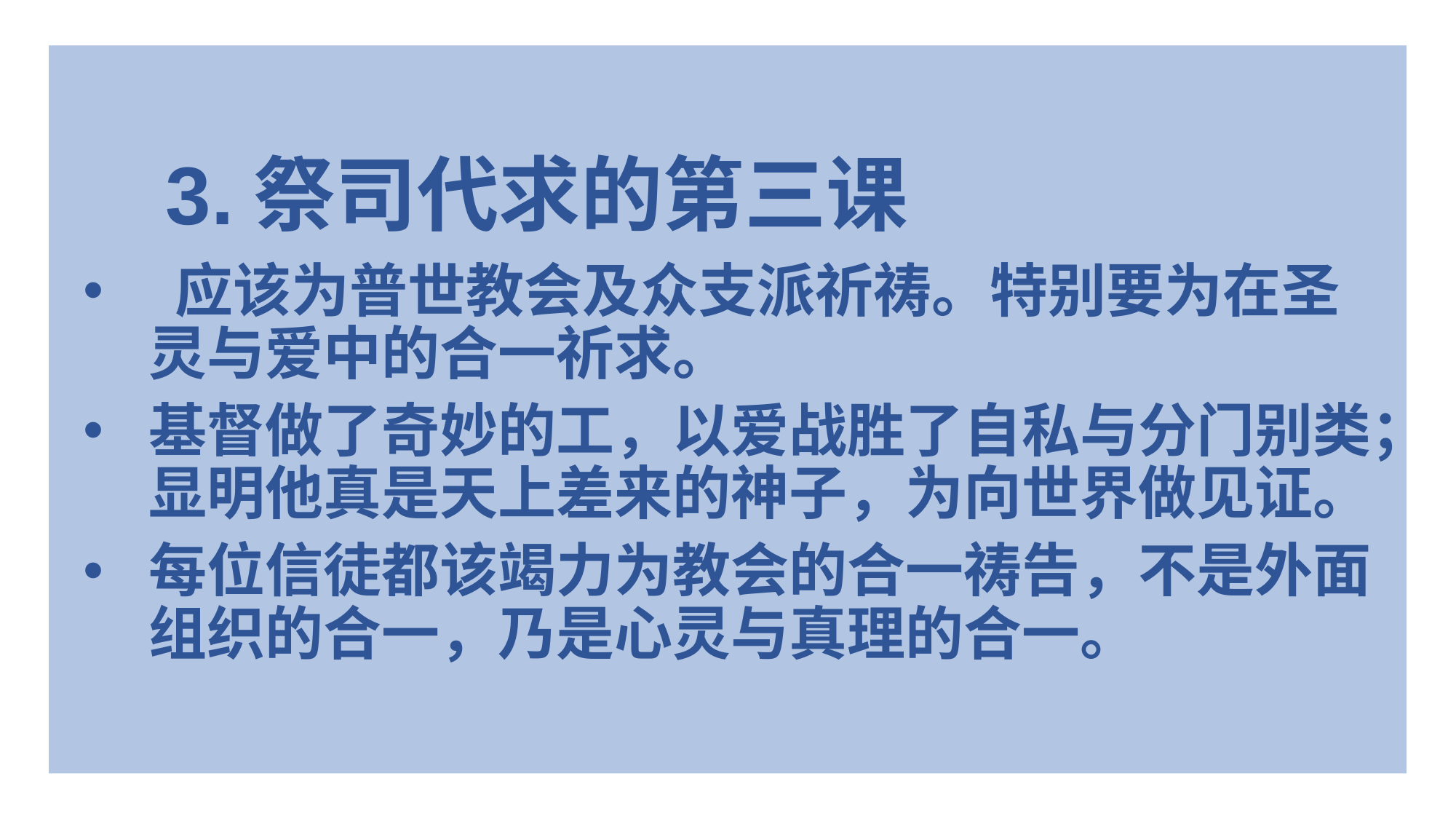

3.祭司代求的第三课
 应该为普世教会及众支派祈祷。特别要为在圣灵与爱中的合一祈求。
基督做了奇妙的工，以爱战胜了自私与分门别类；显明他真是天上差来的神子，为向世界做见证。
每位信徒都该竭力为教会的合一祷告，不是外面组织的合一，乃是心灵与真理的合一。